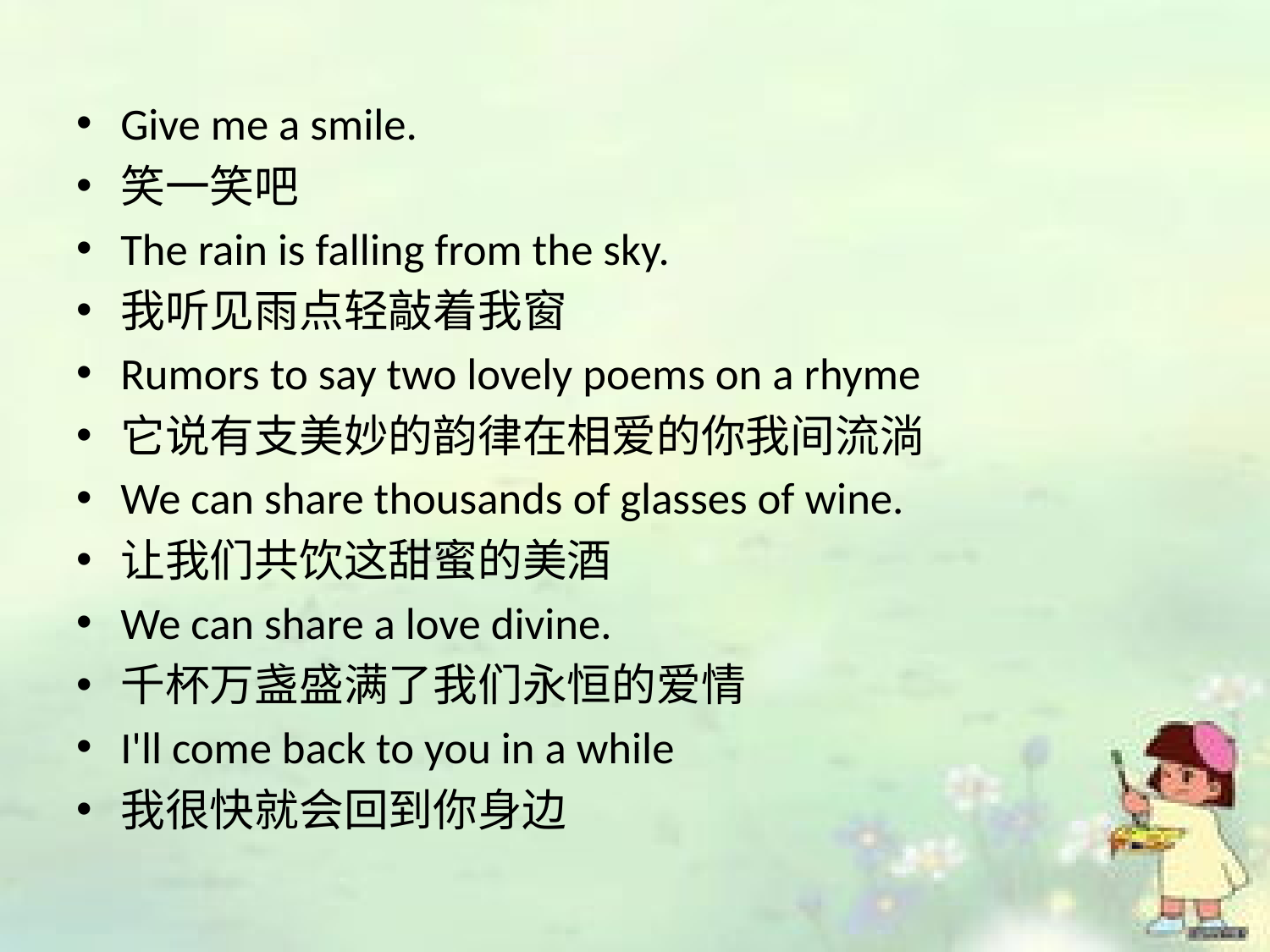

Give me a smile.
笑一笑吧
The rain is falling from the sky.
我听见雨点轻敲着我窗
Rumors to say two lovely poems on a rhyme
它说有支美妙的韵律在相爱的你我间流淌
We can share thousands of glasses of wine.
让我们共饮这甜蜜的美酒
We can share a love divine.
千杯万盏盛满了我们永恒的爱情
I'll come back to you in a while
我很快就会回到你身边